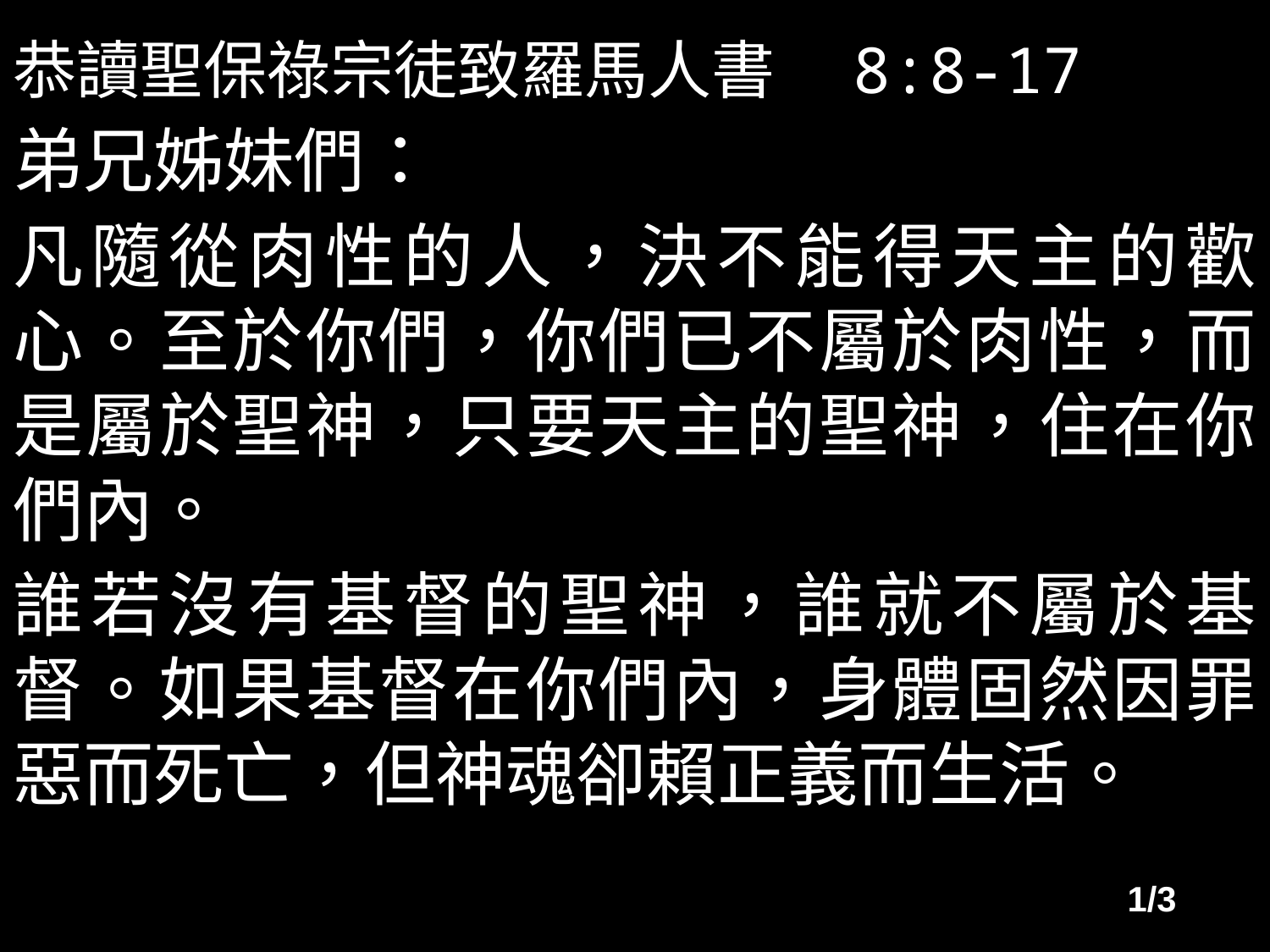

恭讀聖保祿宗徒致羅馬人書　8:8-17
弟兄姊妹們：
凡隨從肉性的人，決不能得天主的歡心。至於你們，你們已不屬於肉性，而是屬於聖神，只要天主的聖神，住在你們內。
誰若沒有基督的聖神，誰就不屬於基督。如果基督在你們內，身體固然因罪惡而死亡，但神魂卻賴正義而生活。
1/3